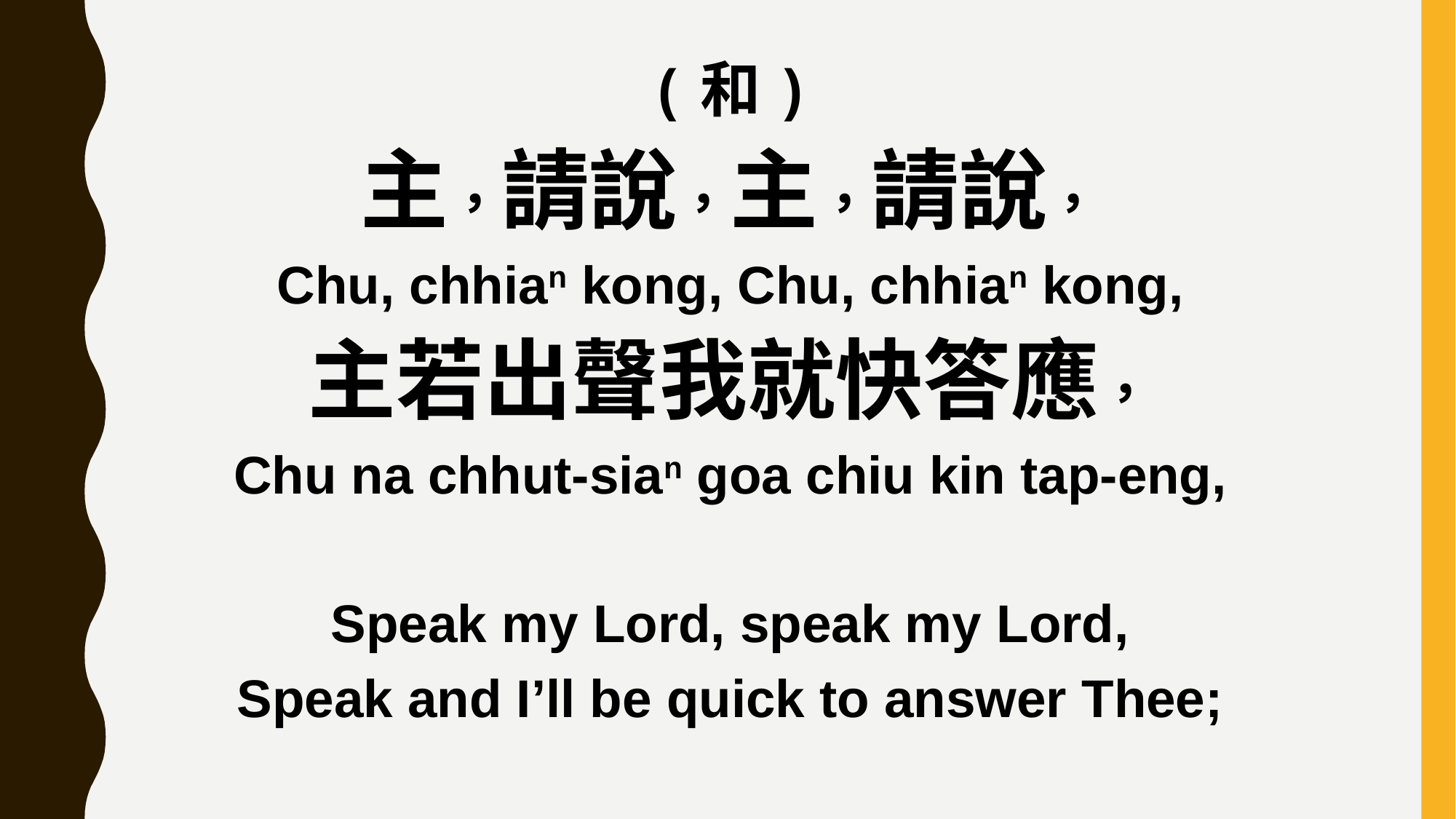

(和)
主，請說，主，請說，
Chu, chhian kong, Chu, chhian kong,
主若出聲我就快答應，
Chu na chhut-sian goa chiu kin tap-eng,

Speak my Lord, speak my Lord,
Speak and I’ll be quick to answer Thee;